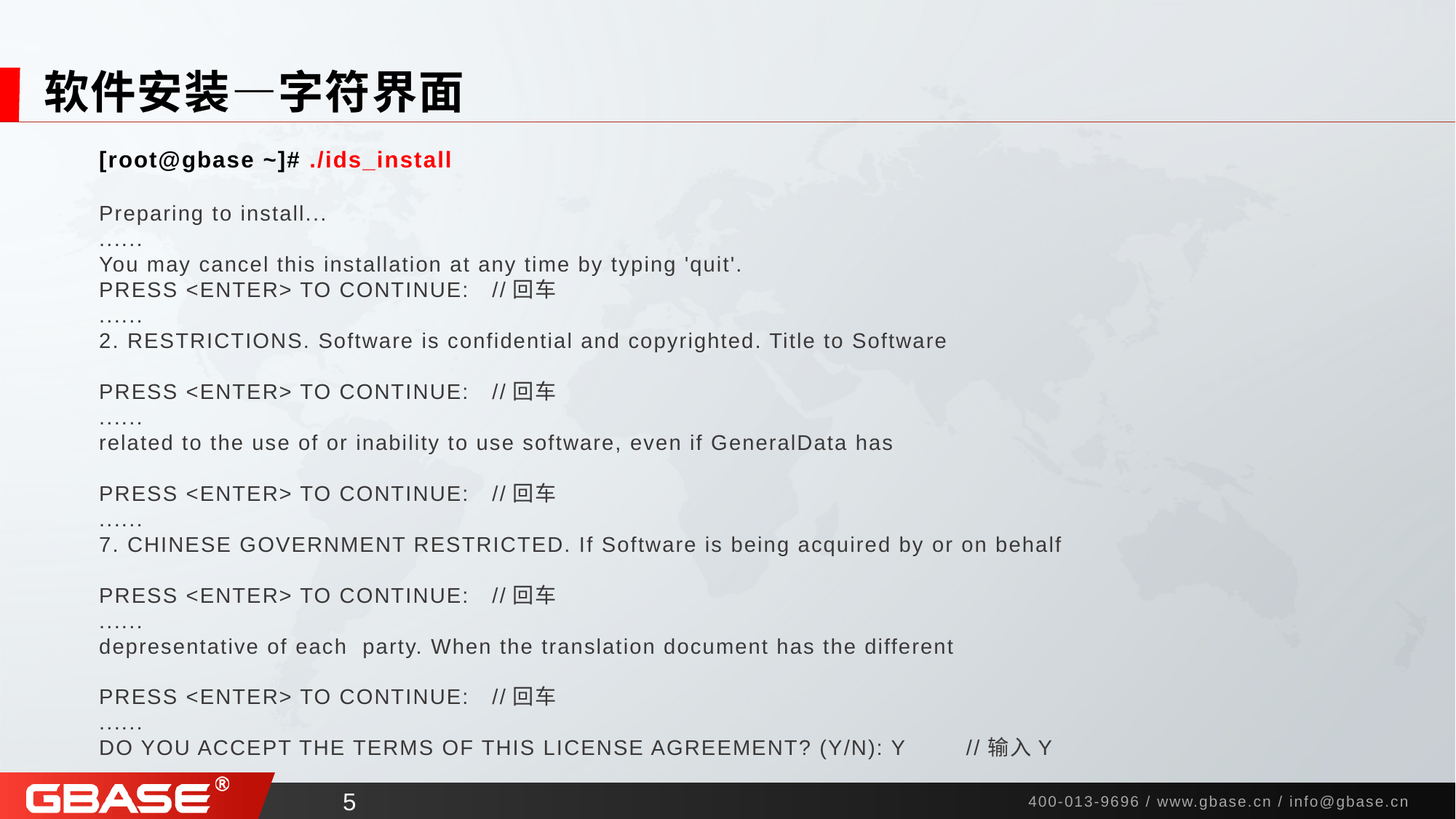

# 软件安装—字符界面
[root@gbase ~]# ./ids_install

Preparing to install...
......
You may cancel this installation at any time by typing 'quit'.
PRESS <ENTER> TO CONTINUE:   //回车
......
2. RESTRICTIONS. Software is confidential and copyrighted. Title to Software

PRESS <ENTER> TO CONTINUE:   //回车
......
related to the use of or inability to use software, even if GeneralData has

PRESS <ENTER> TO CONTINUE:   //回车
......
7. CHINESE GOVERNMENT RESTRICTED. If Software is being acquired by or on behalf

PRESS <ENTER> TO CONTINUE:   //回车
......
depresentative of each  party. When the translation document has the different

PRESS <ENTER> TO CONTINUE:   //回车
......
DO YOU ACCEPT THE TERMS OF THIS LICENSE AGREEMENT? (Y/N): Y        //输入Y